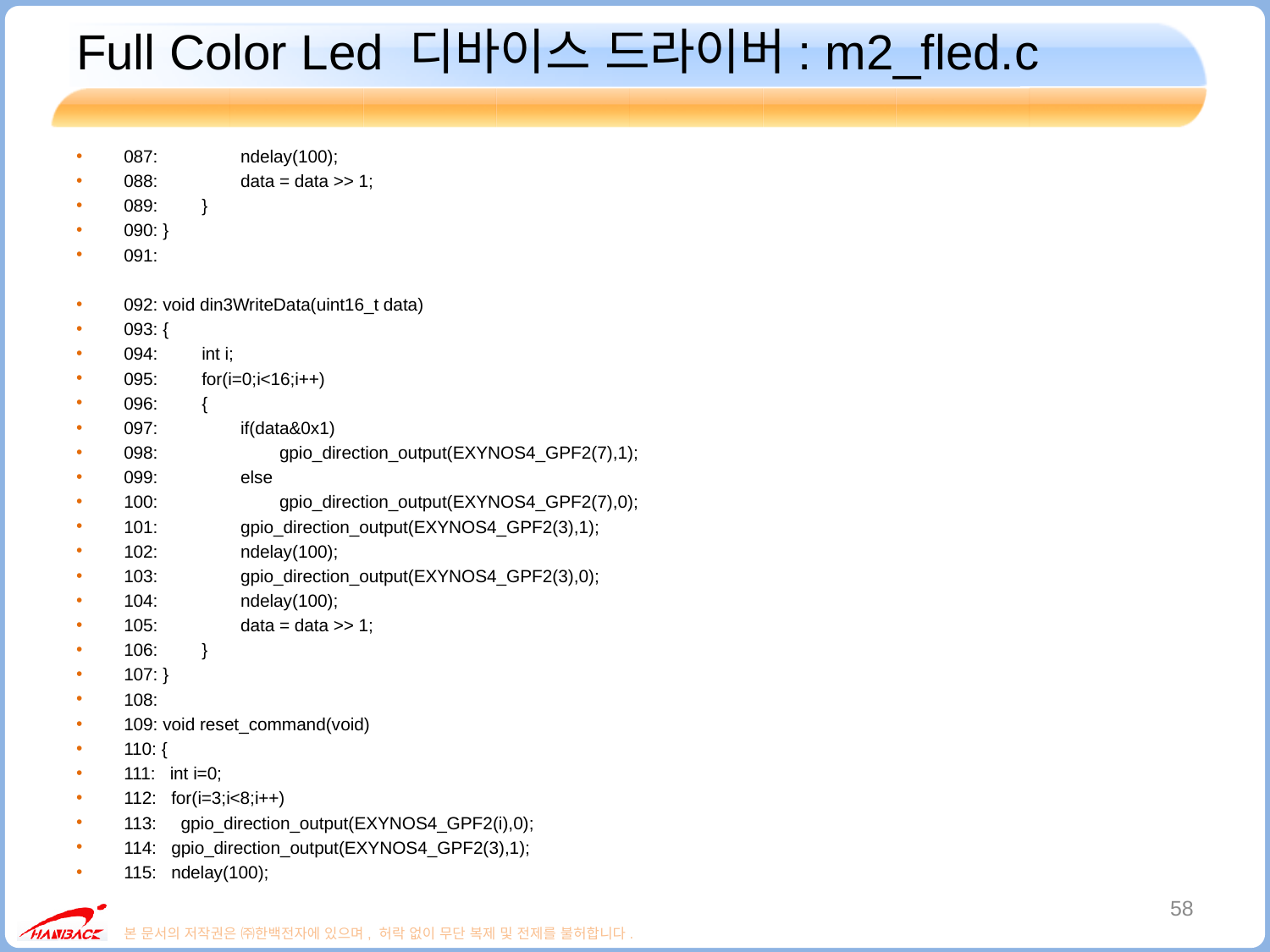

# Full Color Led 디바이스 드라이버: m2_fled.c
087:                 ndelay(100);
088:                 data = data >> 1;
089:         }
090: }
091:

092: void din3WriteData(uint16_t data)
093: {
094:         int i;
095:         for(i=0;i<16;i++)
096:         {
097:                 if(data&0x1)
098:                         gpio_direction_output(EXYNOS4_GPF2(7),1);
099:                 else
100:                         gpio_direction_output(EXYNOS4_GPF2(7),0);
101:                 gpio_direction_output(EXYNOS4_GPF2(3),1);
102:                 ndelay(100);
103:                 gpio_direction_output(EXYNOS4_GPF2(3),0);
104:                 ndelay(100);
105:                 data = data >> 1;
106:         }
107: }
108:
109: void reset_command(void)
110: {
111:   int i=0;
112:   for(i=3;i<8;i++)
113:     gpio_direction_output(EXYNOS4_GPF2(i),0);
114:   gpio_direction_output(EXYNOS4_GPF2(3),1);
115:   ndelay(100);
58